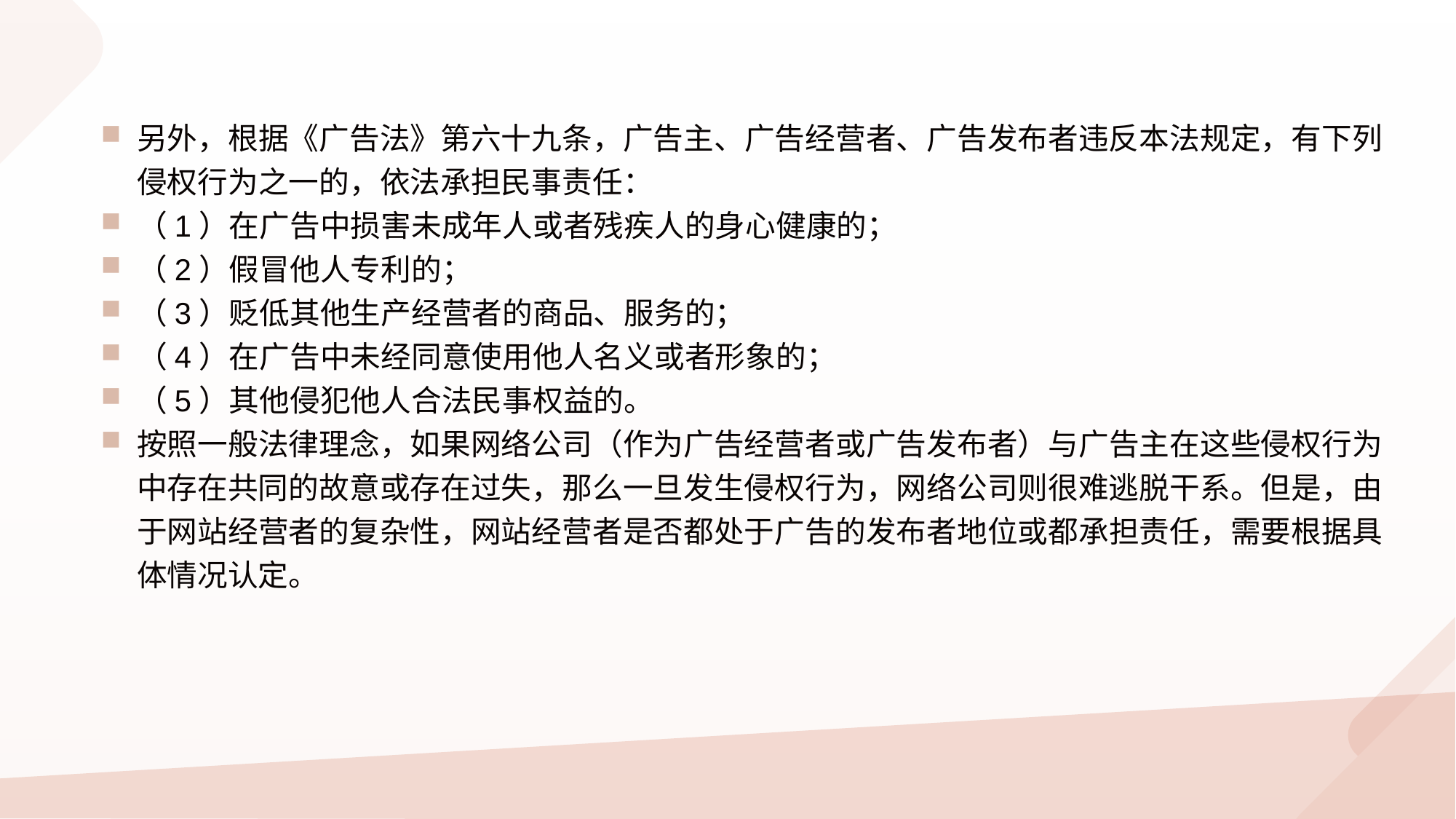

另外，根据《广告法》第六十九条，广告主、广告经营者、广告发布者违反本法规定，有下列侵权行为之一的，依法承担民事责任：
（1）在广告中损害未成年人或者残疾人的身心健康的；
（2）假冒他人专利的；
（3）贬低其他生产经营者的商品、服务的；
（4）在广告中未经同意使用他人名义或者形象的；
（5）其他侵犯他人合法民事权益的。
按照一般法律理念，如果网络公司（作为广告经营者或广告发布者）与广告主在这些侵权行为中存在共同的故意或存在过失，那么一旦发生侵权行为，网络公司则很难逃脱干系。但是，由于网站经营者的复杂性，网站经营者是否都处于广告的发布者地位或都承担责任，需要根据具体情况认定。